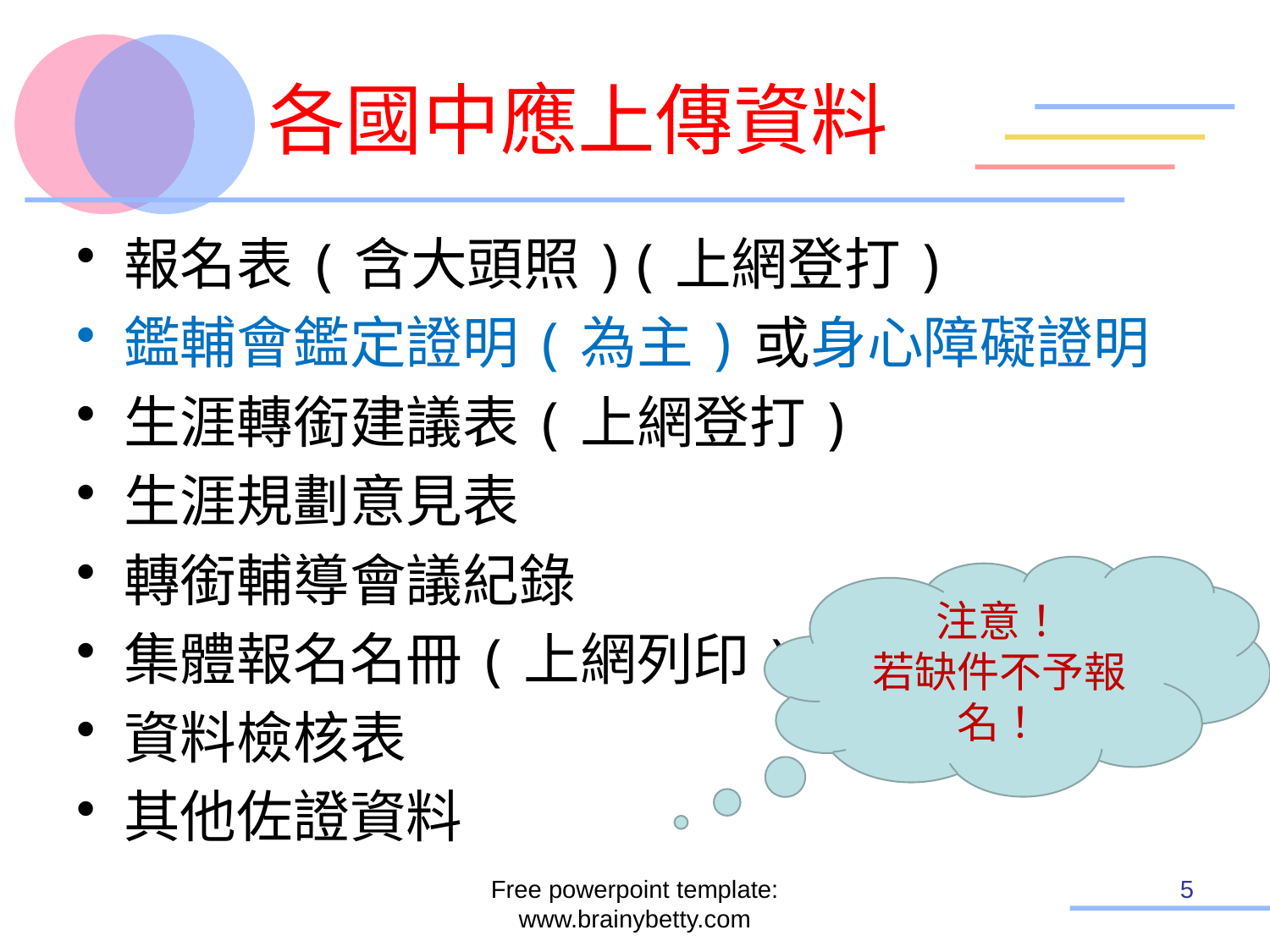

# 各國中應上傳資料
報名表(含大頭照)(上網登打)
鑑輔會鑑定證明(為主)或身心障礙證明
生涯轉銜建議表(上網登打)
生涯規劃意見表
轉銜輔導會議紀錄
集體報名名冊(上網列印)
資料檢核表
其他佐證資料

注意！
若缺件不予報名！
Free powerpoint template: www.brainybetty.com
5